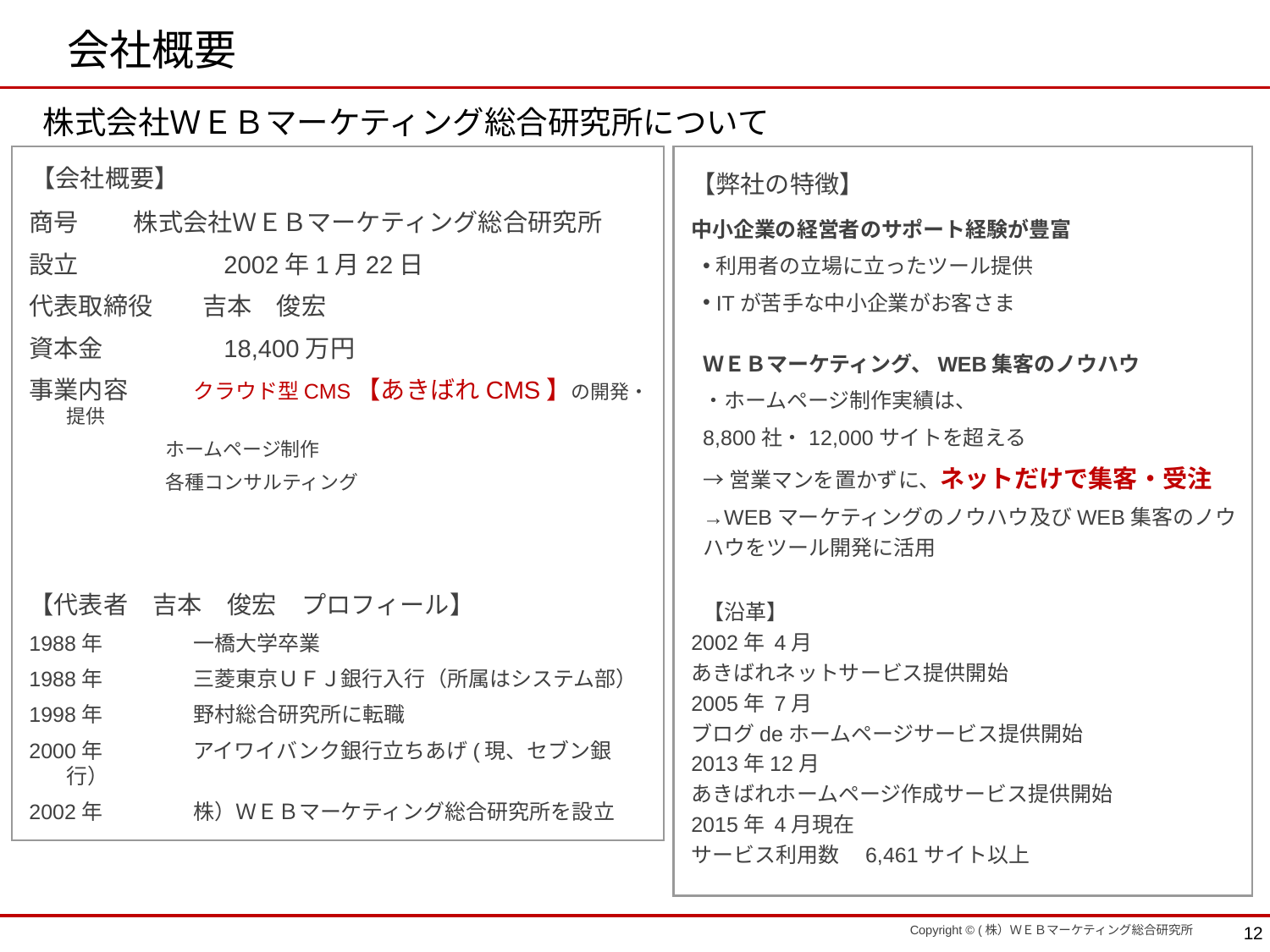

会社概要
株式会社ＷＥＢマーケティング総合研究所について
【弊社の特徴】
中小企業の経営者のサポート経験が豊富
利用者の立場に立ったツール提供
ITが苦手な中小企業がお客さま

ＷＥＢマーケティング、WEB集客のノウハウ
・ホームページ制作実績は、
8,800社・12,000サイトを超える
→営業マンを置かずに、ネットだけで集客・受注
→WEBマーケティングのノウハウ及びWEB集客のノウハウをツール開発に活用

【沿革】
2002年 4月
あきばれネットサービス提供開始
2005年 7月
ブログdeホームページサービス提供開始
2013年12月
あきばれホームページ作成サービス提供開始
2015年 4月現在
サービス利用数　6,461サイト以上
【会社概要】
商号          株式会社ＷＥＢマーケティング総合研究所
設立	　2002年1月22日
代表取締役　　吉本　俊宏
資本金	　18,400万円
事業内容	クラウド型CMS【あきばれCMS】の開発・提供
　　　　　　　ホームページ制作
　　　　　　　各種コンサルティング

【代表者　吉本　俊宏　プロフィール】
1988年	一橋大学卒業
1988年	三菱東京ＵＦＪ銀行入行（所属はシステム部）
1998年	野村総合研究所に転職
2000年	アイワイバンク銀行立ちあげ(現、セブン銀行）
2002年	株）ＷＥＢマーケティング総合研究所を設立